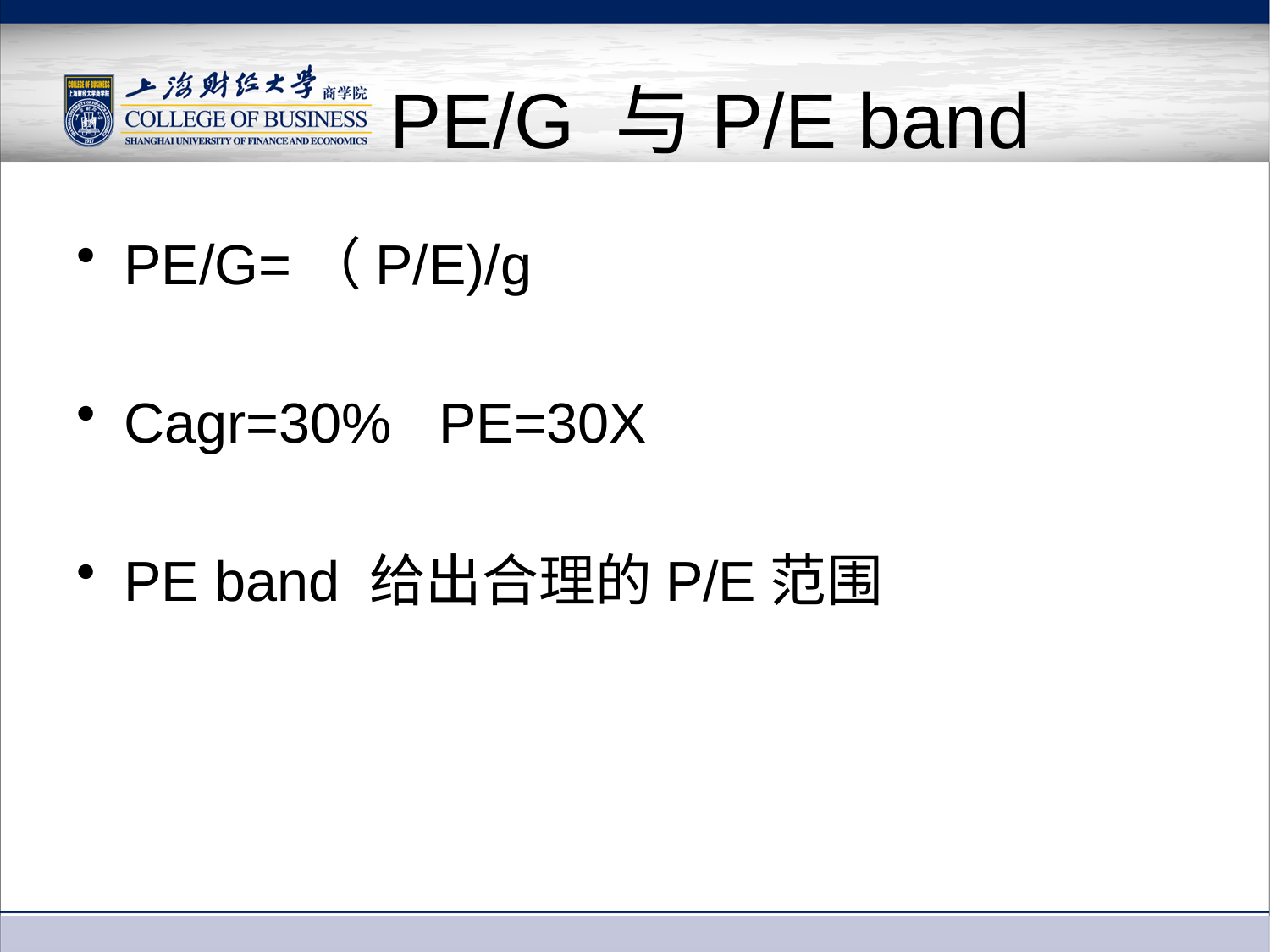

# PE/G 与P/E band
PE/G=（P/E)/g

Cagr=30%   PE=30X

PE band 给出合理的P/E范围